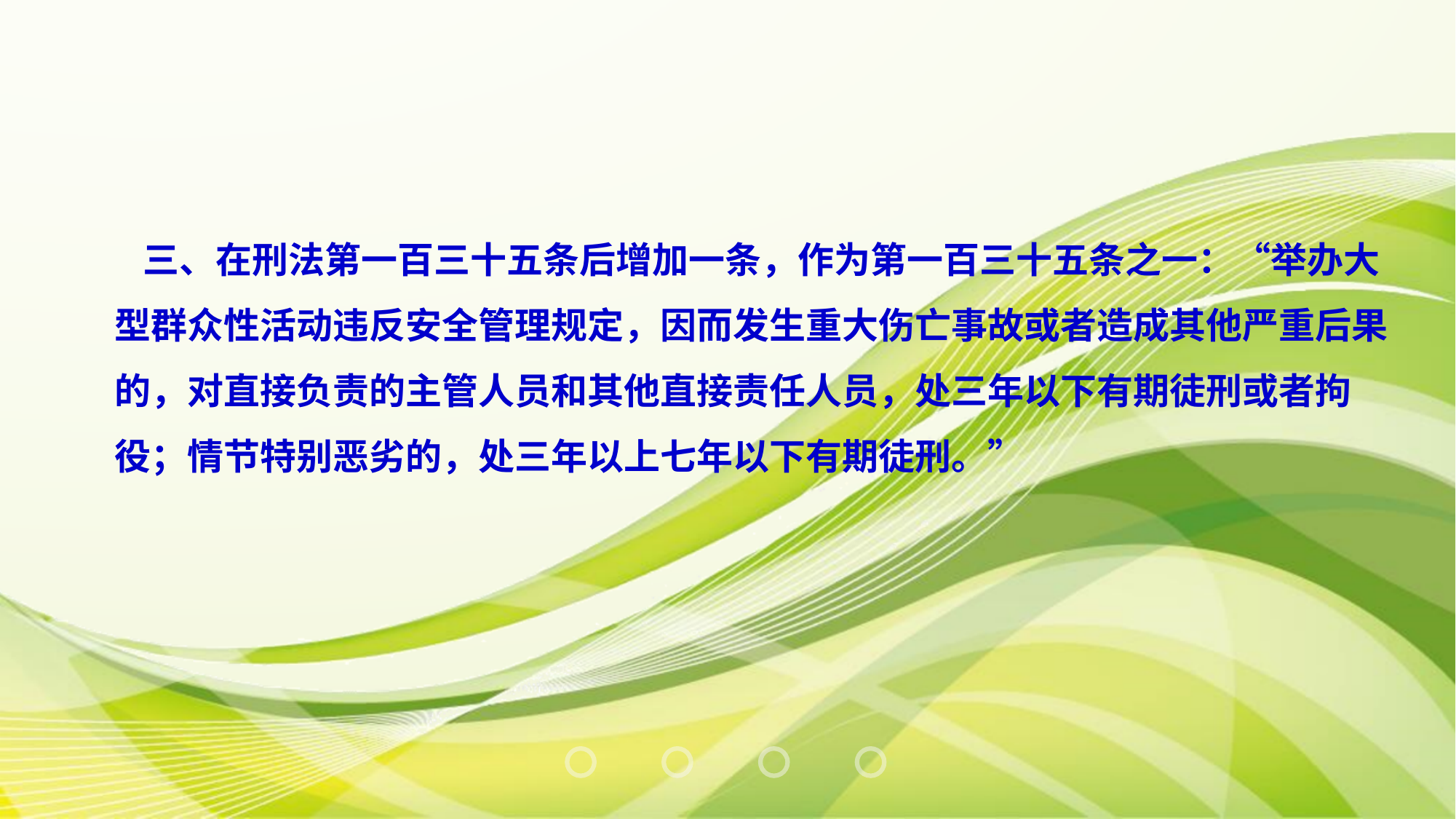

三、在刑法第一百三十五条后增加一条，作为第一百三十五条之一：“举办大型群众性活动违反安全管理规定，因而发生重大伤亡事故或者造成其他严重后果的，对直接负责的主管人员和其他直接责任人员，处三年以下有期徒刑或者拘役；情节特别恶劣的，处三年以上七年以下有期徒刑。”